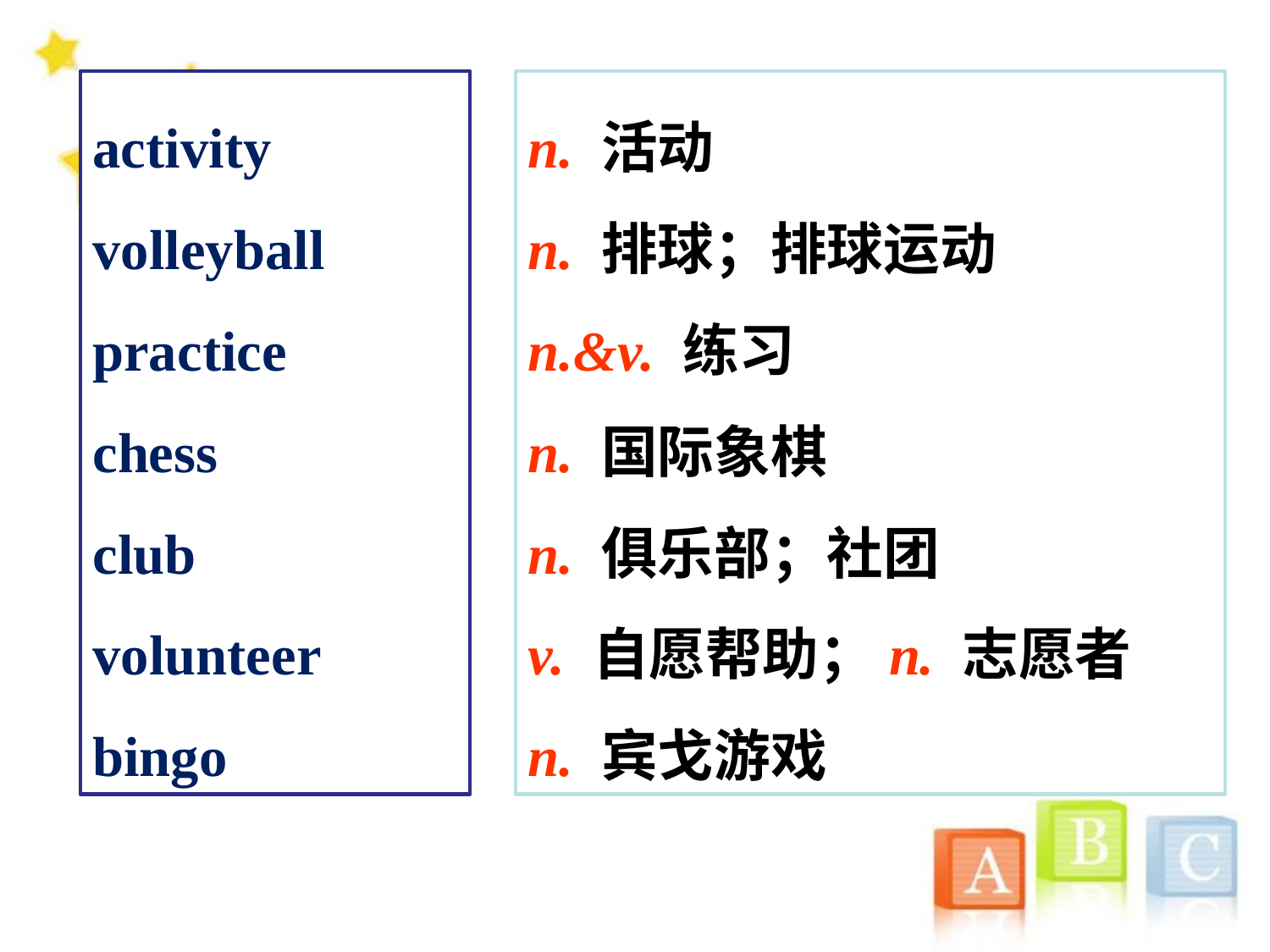

activity
volleyball
practice
chess
club
volunteer
bingo
n. 活动
n. 排球；排球运动
n.&v. 练习
n. 国际象棋
n. 俱乐部；社团
v. 自愿帮助；n. 志愿者
n. 宾戈游戏